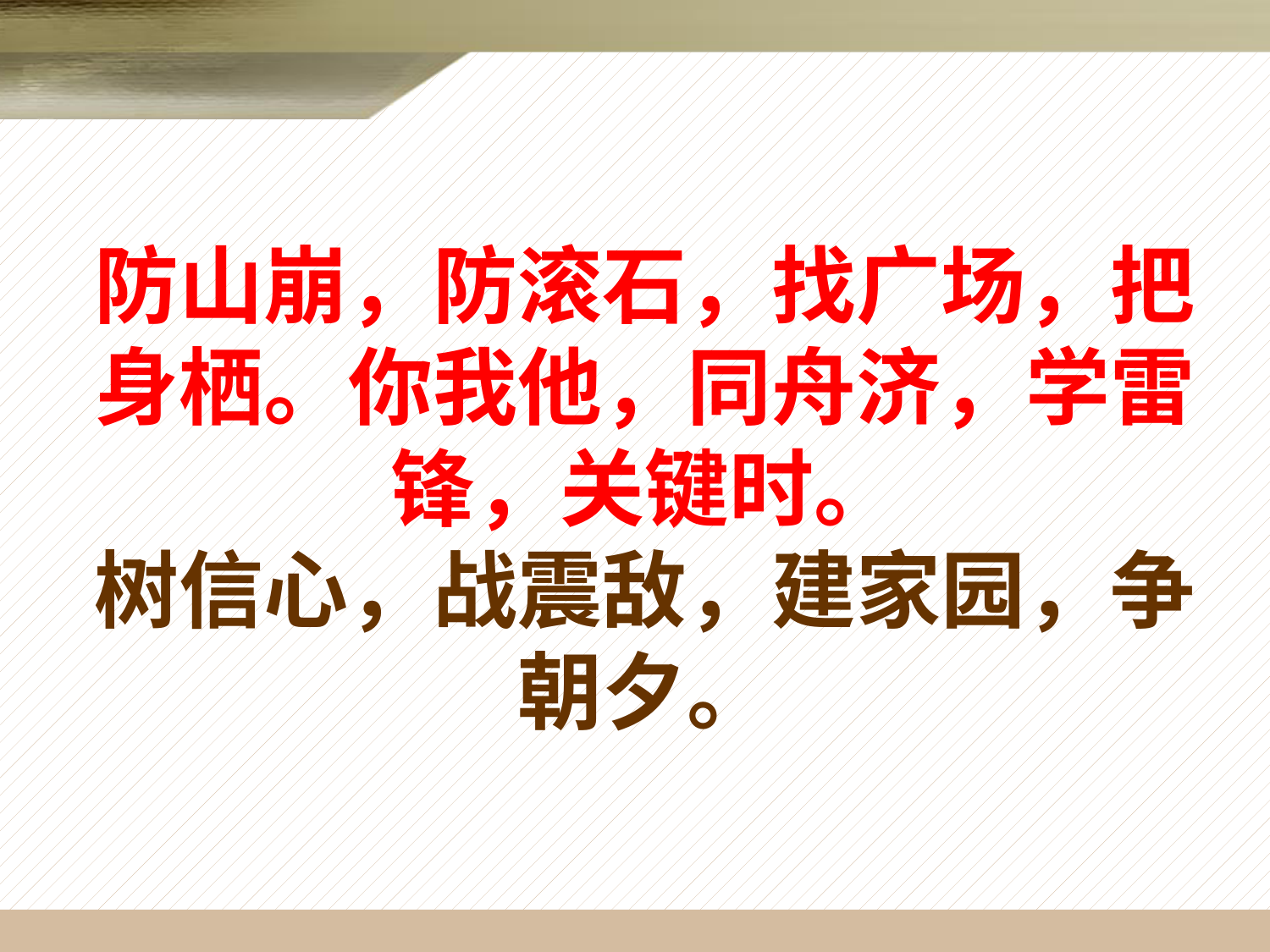

防山崩，防滚石，找广场，把身栖。你我他，同舟济，学雷锋，关键时。
树信心，战震敌，建家园，争朝夕。